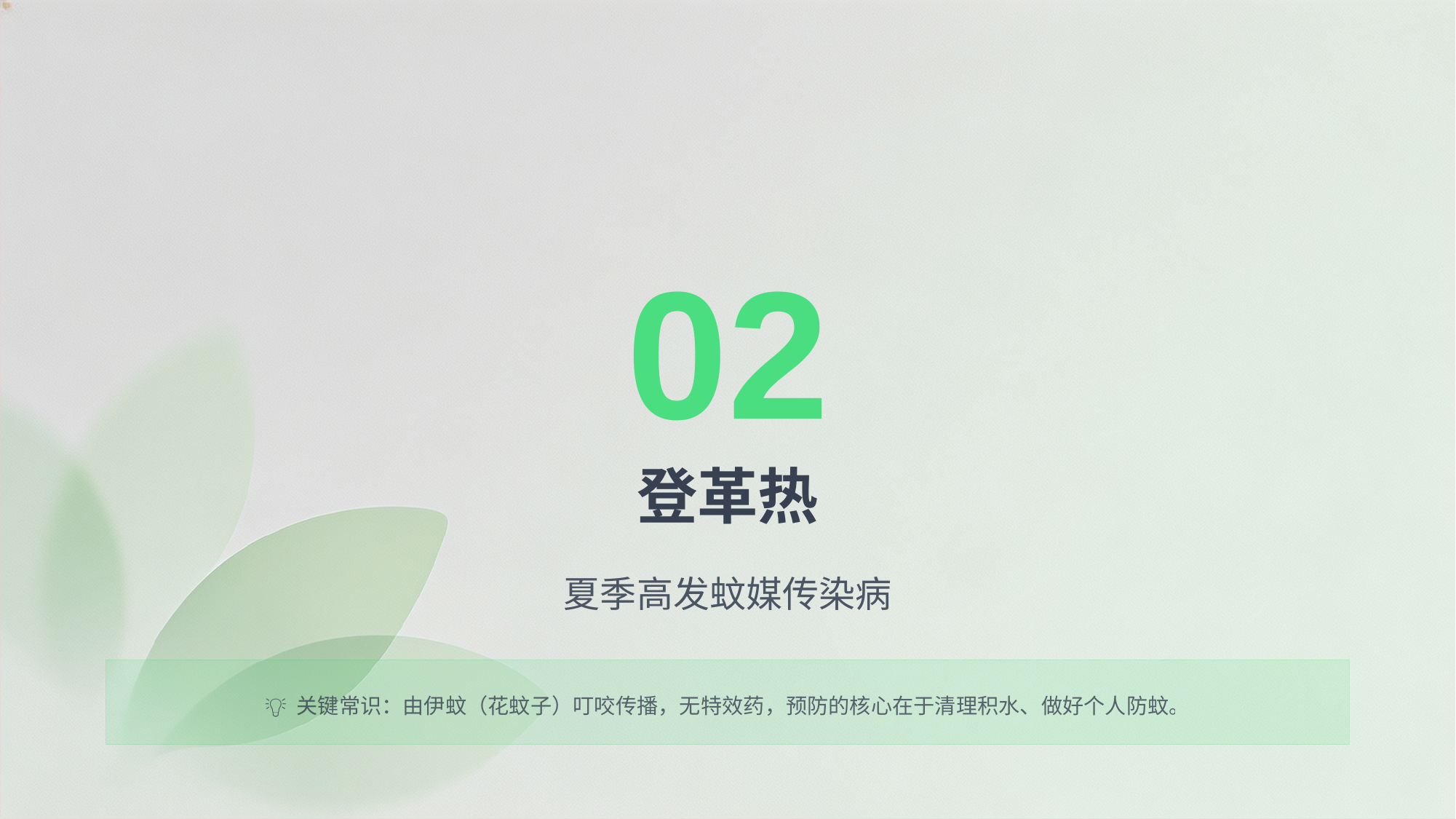

02
登革热
夏季高发蚊媒传染病

💡 关键常识：由伊蚊（花蚊子）叮咬传播，无特效药，预防的核心在于清理积水、做好个人防蚊。